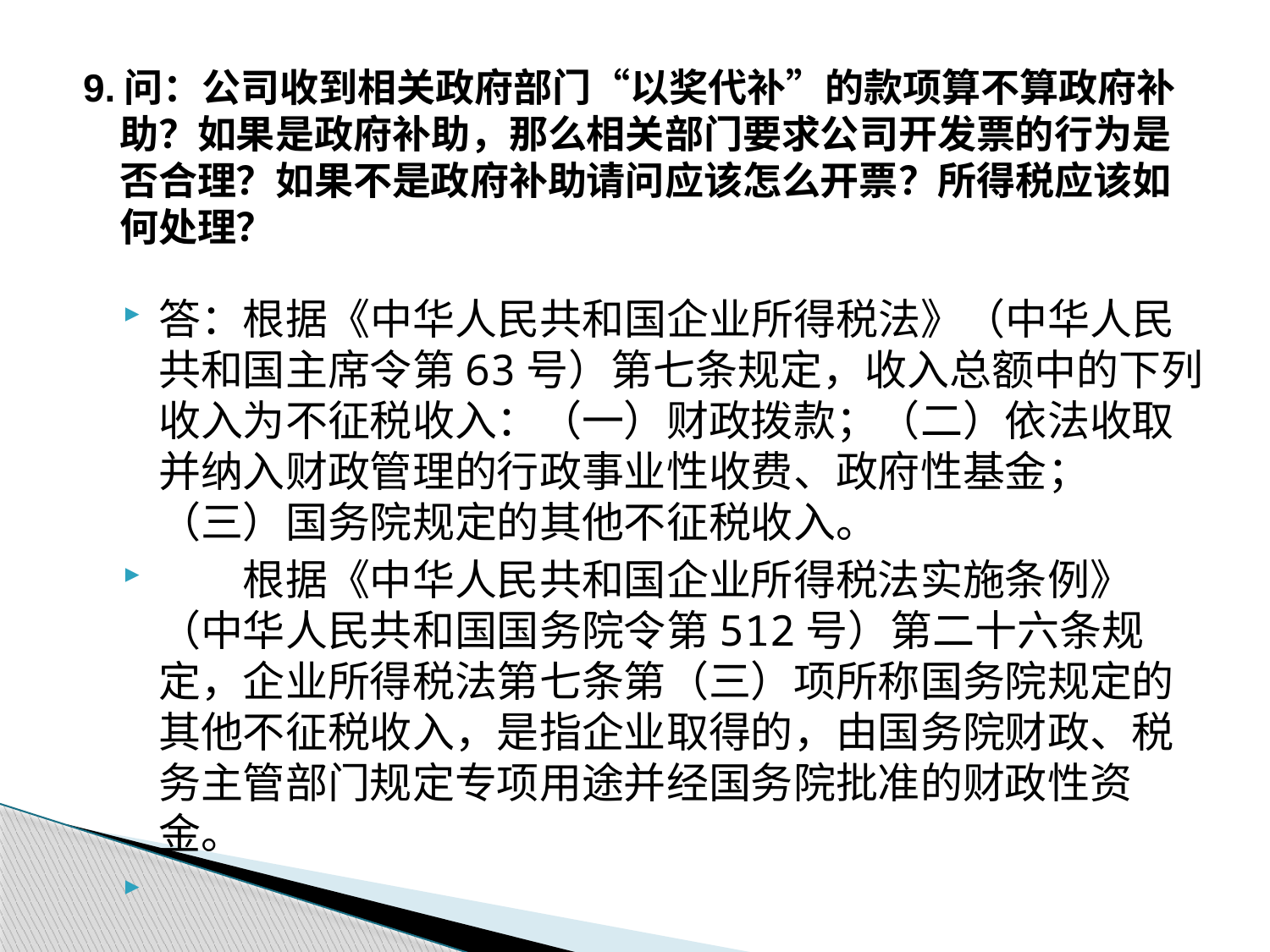

# 9.问：公司收到相关政府部门“以奖代补”的款项算不算政府补助？如果是政府补助，那么相关部门要求公司开发票的行为是否合理？如果不是政府补助请问应该怎么开票？所得税应该如何处理？
答：根据《中华人民共和国企业所得税法》（中华人民共和国主席令第63号）第七条规定，收入总额中的下列收入为不征税收入：（一）财政拨款；（二）依法收取并纳入财政管理的行政事业性收费、政府性基金；（三）国务院规定的其他不征税收入。
　　根据《中华人民共和国企业所得税法实施条例》（中华人民共和国国务院令第512号）第二十六条规定，企业所得税法第七条第（三）项所称国务院规定的其他不征税收入，是指企业取得的，由国务院财政、税务主管部门规定专项用途并经国务院批准的财政性资金。